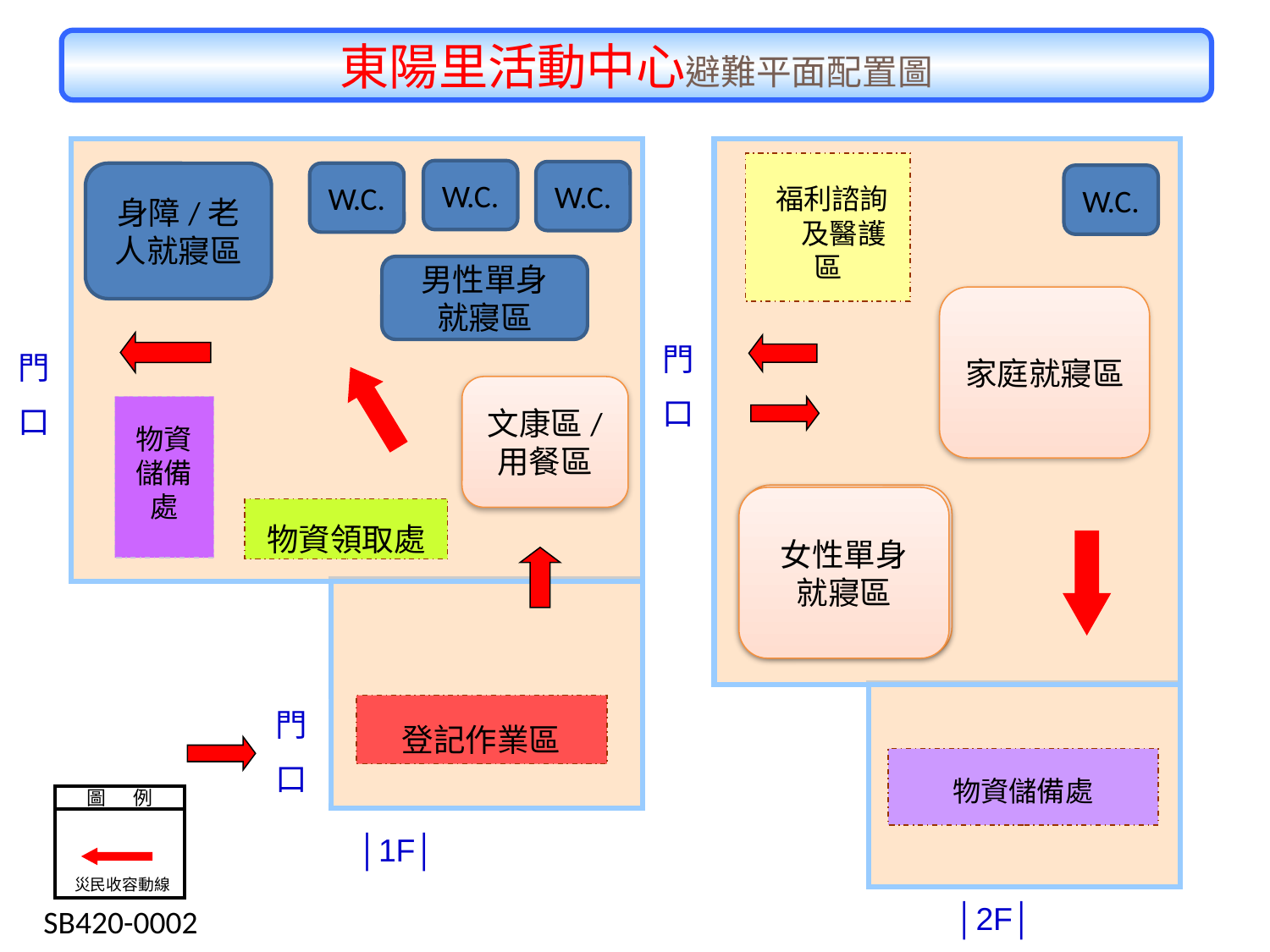

東陽里活動中心避難平面配置圖

 福利諮詢       及醫護區
W.C.
W.C.
W.C.
身障/老人就寢區
W.C.
男性單身
就寢區
家庭就寢區

門
口
門
口
文康區/
用餐區

物資儲備處
女性單身就寢區
女性單身
就寢區
物資領取處

登記作業區
門
口

物資儲備處
圖      例

災民收容動線
│1F│
│2F│
      SB420-0002